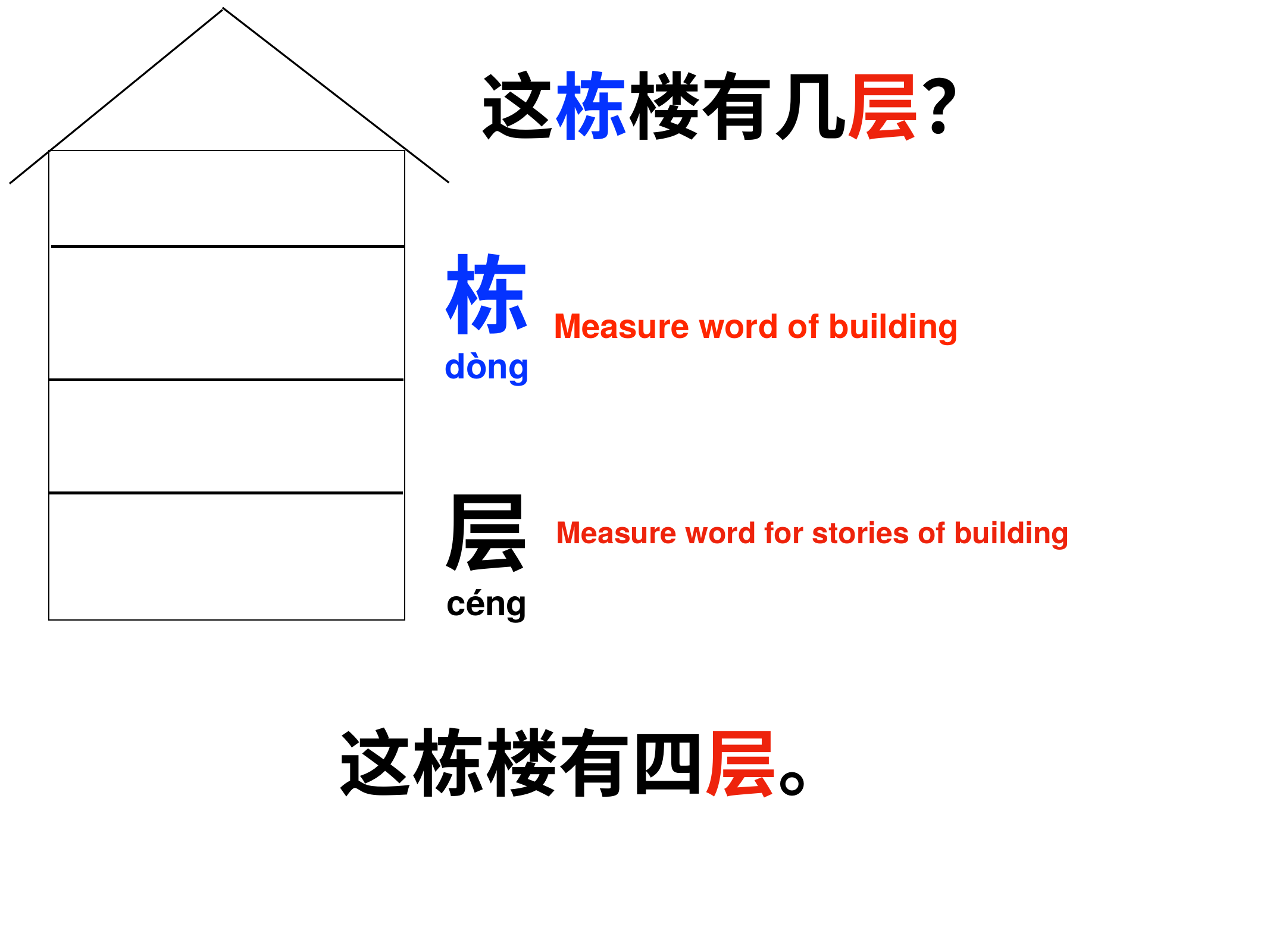

这栋楼有几层？
栋
dòng
Measure word of building
层
céng
Measure word for stories of building
这栋楼有四层。